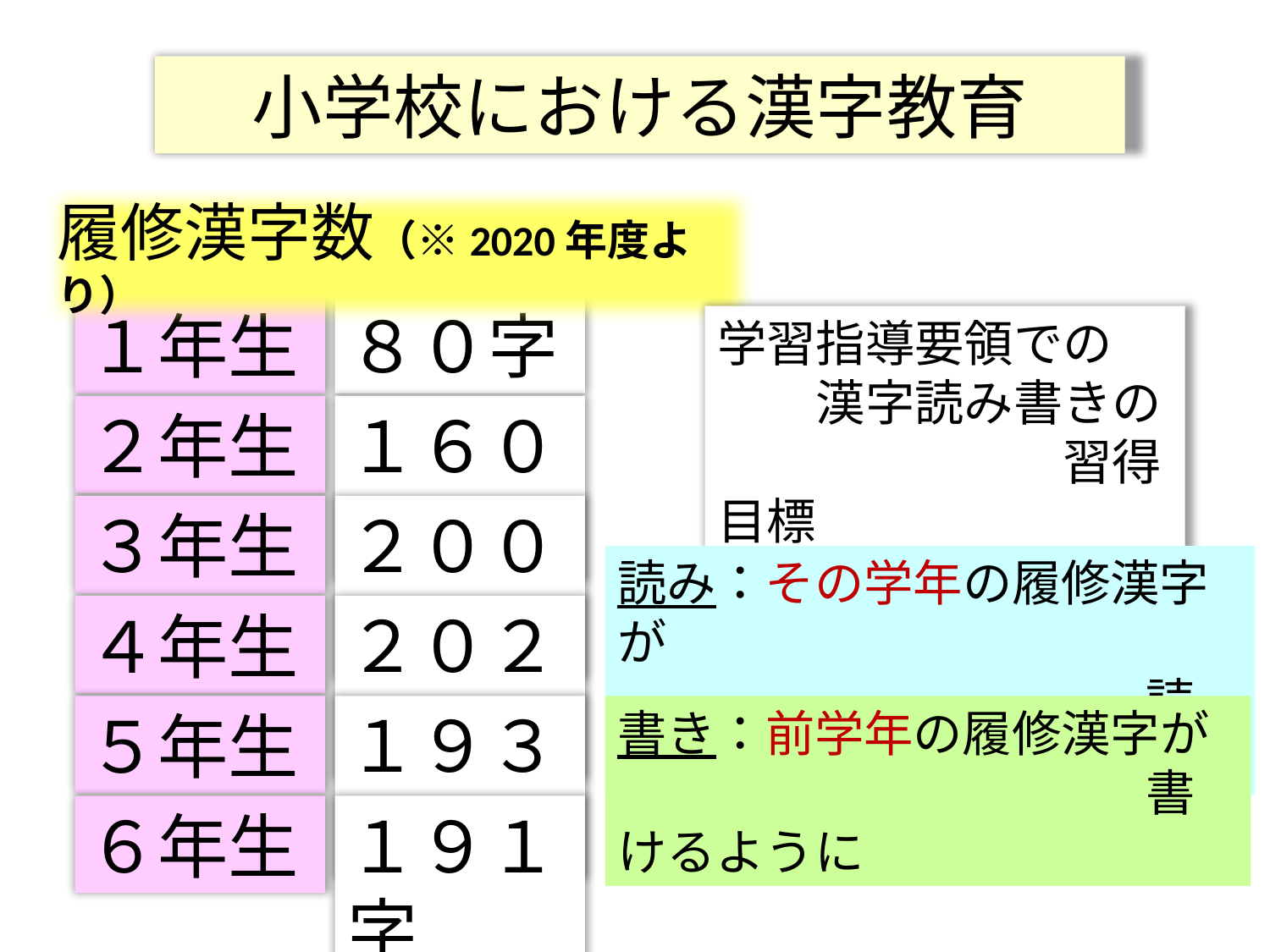

小学校における漢字教育
履修漢字数（※2020年度より）
１年生
８０字
学習指導要領での
　　漢字読み書きの
　　　　　　　習得目標
２年生
１６０字
３年生
２００字
読み：その学年の履修漢字が
　　　　　　　　　　　読めるように
４年生
２０２字
５年生
１９３字
書き：前学年の履修漢字が
　　　　　　　　　　　書けるように
６年生
１９１字